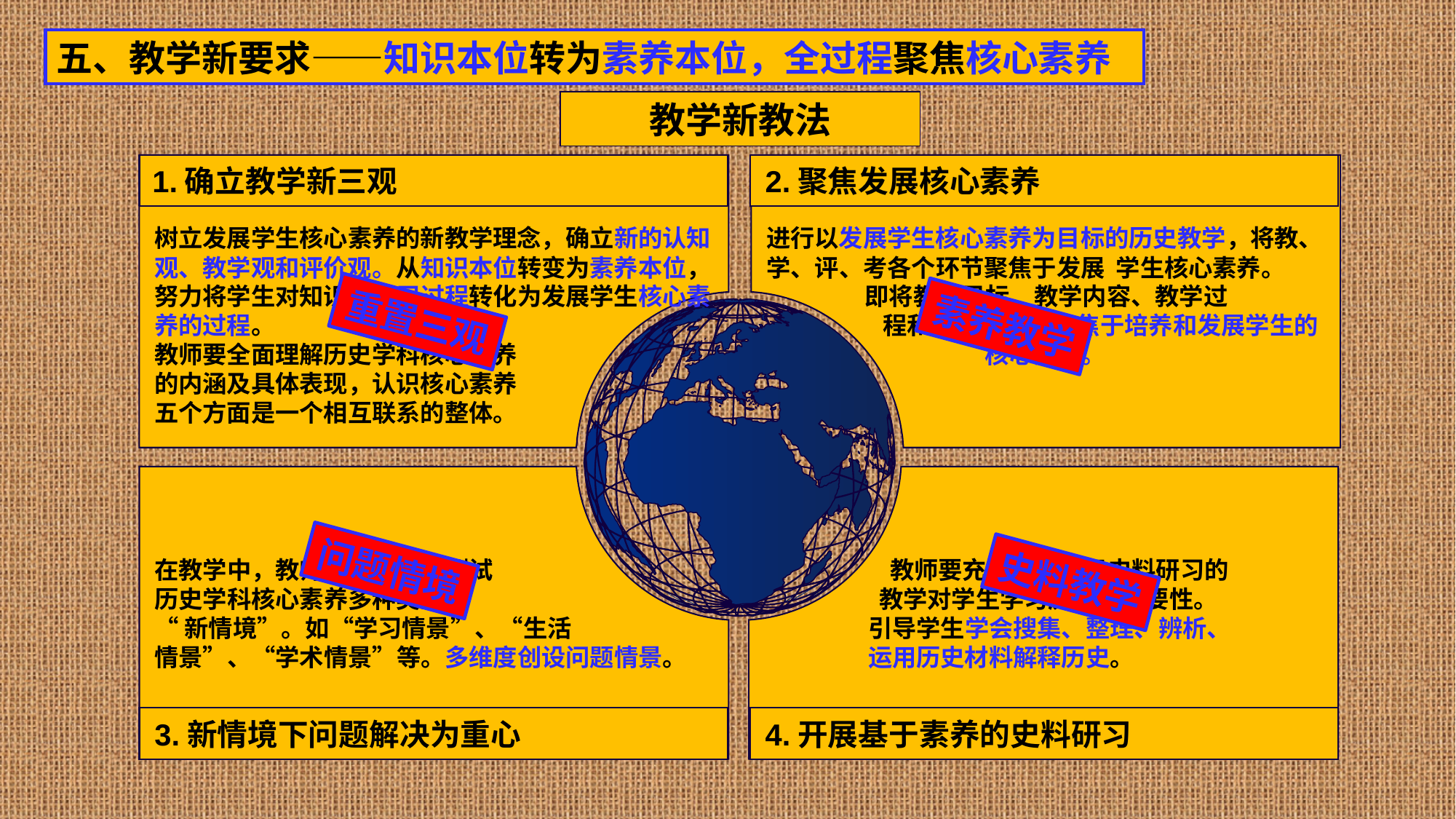

五、教学新要求——知识本位转为素养本位，全过程聚焦核心素养
教学新教法
1.确立教学新三观
2.聚焦发展核心素养

树立发展学生核心素养的新教学理念，确立新的认知观、教学观和评价观。从知识本位转变为素养本位，努力将学生对知识的学习过程转化为发展学生核心素养的过程。
教师要全面理解历史学科核心素养
的内涵及具体表现，认识核心素养
五个方面是一个相互联系的整体。

进行以发展学生核心素养为目标的历史教学，将教、学、评、考各个环节聚焦于发展  学生核心素养。
                 即将教学目标、教学内容、教学过
                   程和教学评价等聚焦于培养和发展学生的核心素养。
重置三观

素养教学
在教学中，教师要努力创设测试
历史学科核心素养多种类型的
“新情境”。如“学习情景”、“生活
情景”、“学术情景”等。多维度创设问题情景。
                      教师要充分认识基于史料研习的
                    教学对学生学习历史的重要性。
                  引导学生学会搜集、整理、辨析、
                  运用历史材料解释历史。
问题情境
史料教学
3.新情境下问题解决为重心
4.开展基于素养的史料研习